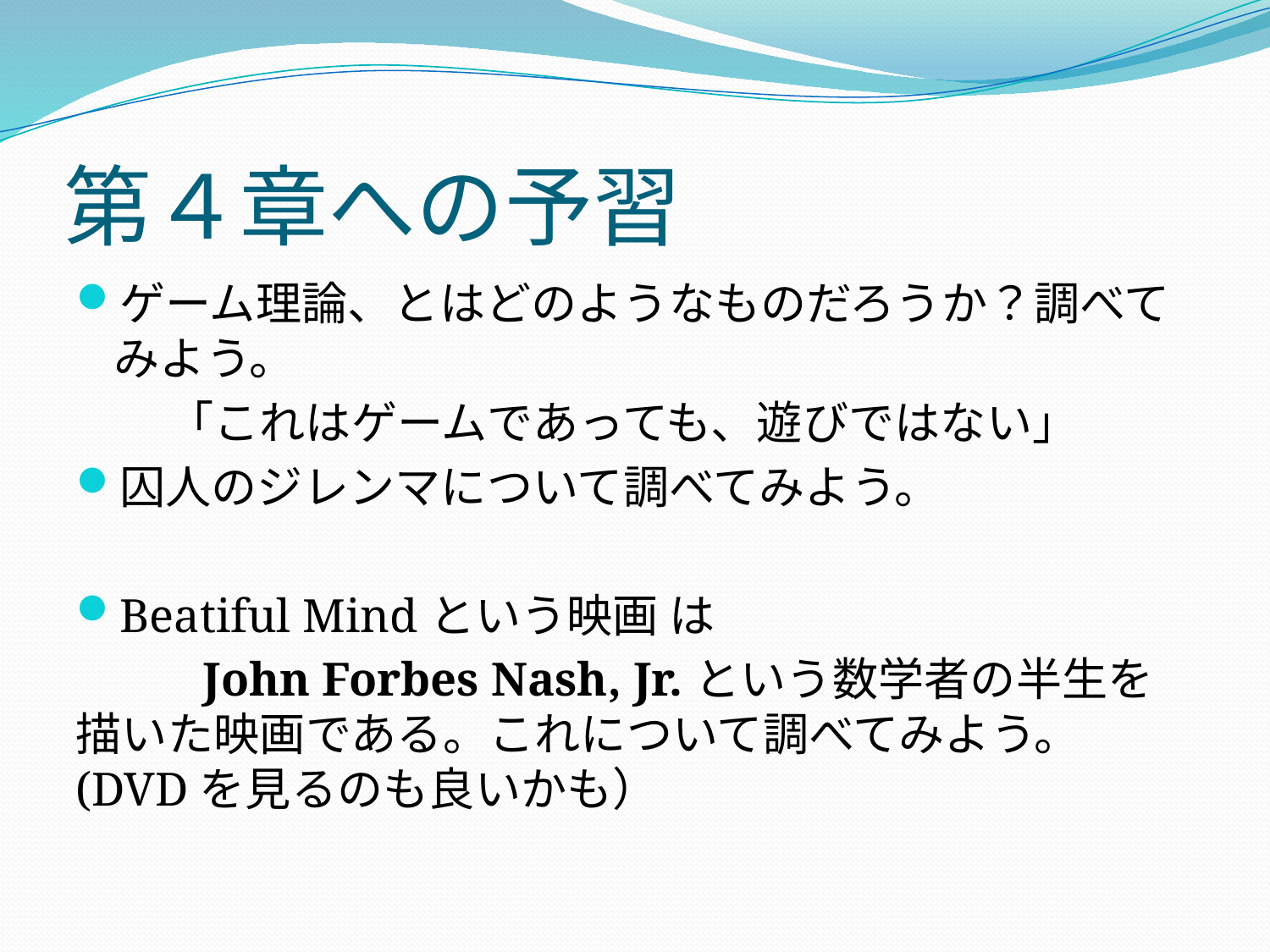

# 第４章への予習
ゲーム理論、とはどのようなものだろうか？調べてみよう。
　　「これはゲームであっても、遊びではない」
囚人のジレンマについて調べてみよう。

Beatiful Mindという映画 は
	John Forbes Nash, Jr.という数学者の半生を描いた映画である。これについて調べてみよう。(DVDを見るのも良いかも）